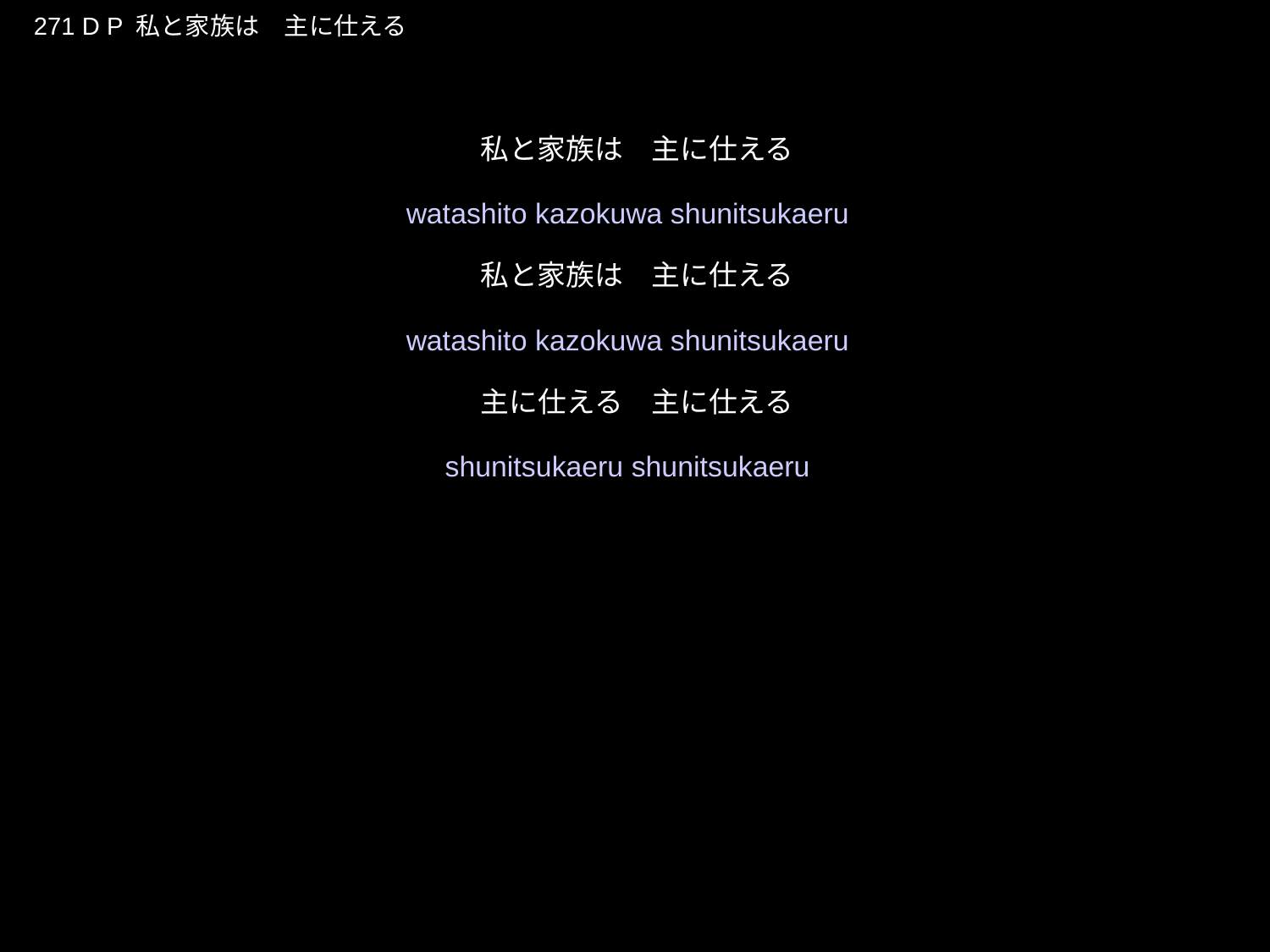

わたしとかぞくはしゅにつかえる
★P
271 D P 私と家族は　主に仕える
★２
私と家族は　主に仕える
私と家族は　主に仕える
主に仕える　主に仕える
watashito kazokuwa shunitsukaeru
watashito kazokuwa shunitsukaeru
shunitsukaeru shunitsukaeru